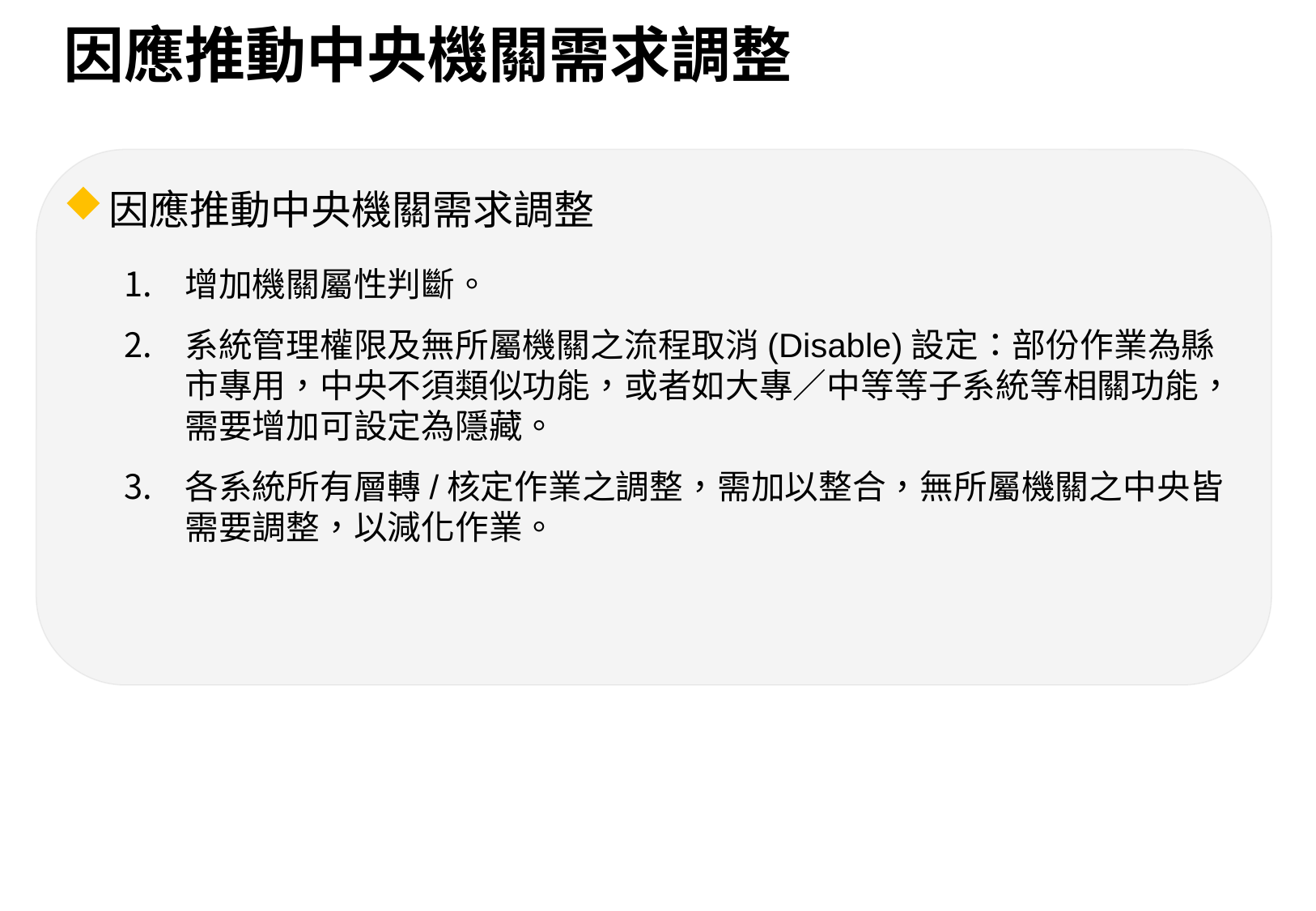

因應推動中央機關需求調整

因應推動中央機關需求調整

增加機關屬性判斷。
系統管理權限及無所屬機關之流程取消(Disable)設定：部份作業為縣市專用，中央不須類似功能，或者如大專／中等等子系統等相關功能，需要增加可設定為隱藏。
各系統所有層轉/核定作業之調整，需加以整合，無所屬機關之中央皆需要調整，以減化作業。